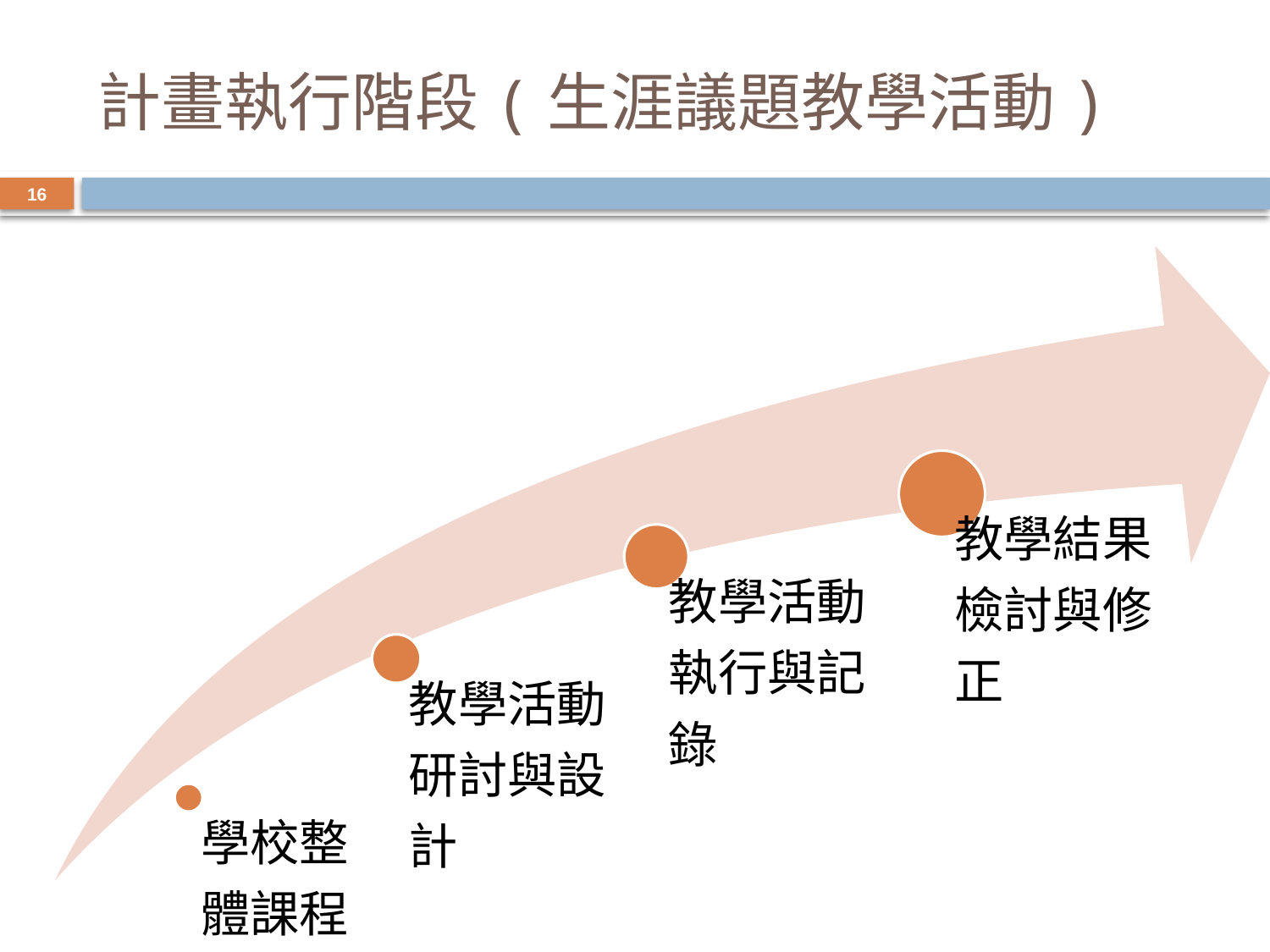

# 計畫執行階段(生涯議題教學活動)
16
教學活動研討與設計
教學活動執行與記錄
教學結果檢討與修正